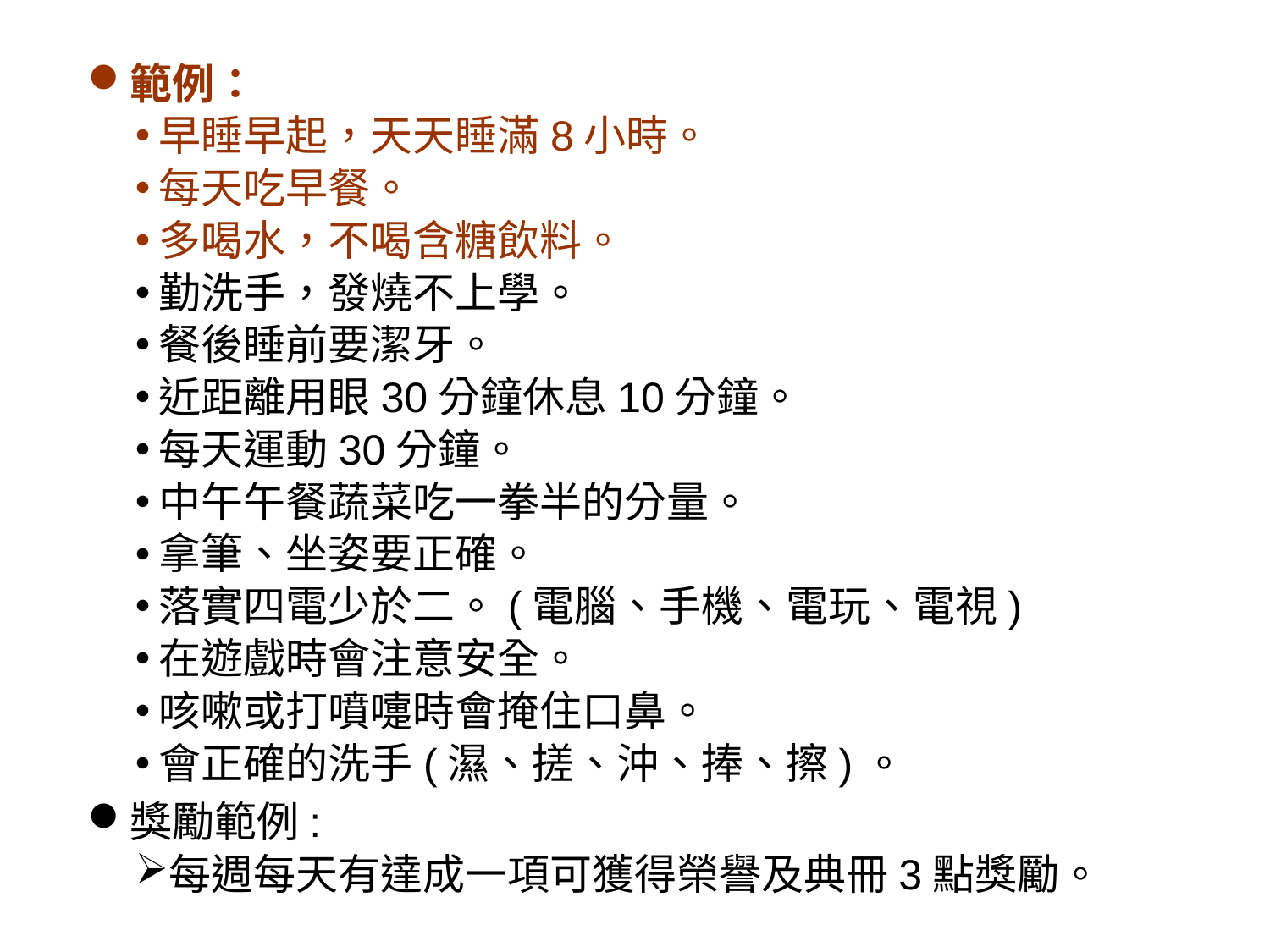

範例：
早睡早起，天天睡滿8小時。
每天吃早餐。
多喝水，不喝含糖飲料。
勤洗手，發燒不上學。
餐後睡前要潔牙。
近距離用眼30分鐘休息10分鐘。
每天運動30分鐘。
中午午餐蔬菜吃一拳半的分量。
拿筆、坐姿要正確。
落實四電少於二。(電腦、手機、電玩、電視)
在遊戲時會注意安全。
咳嗽或打噴嚏時會掩住口鼻。
會正確的洗手(濕、搓、沖、捧、擦)。
獎勵範例:
每週每天有達成一項可獲得榮譽及典冊3點獎勵。